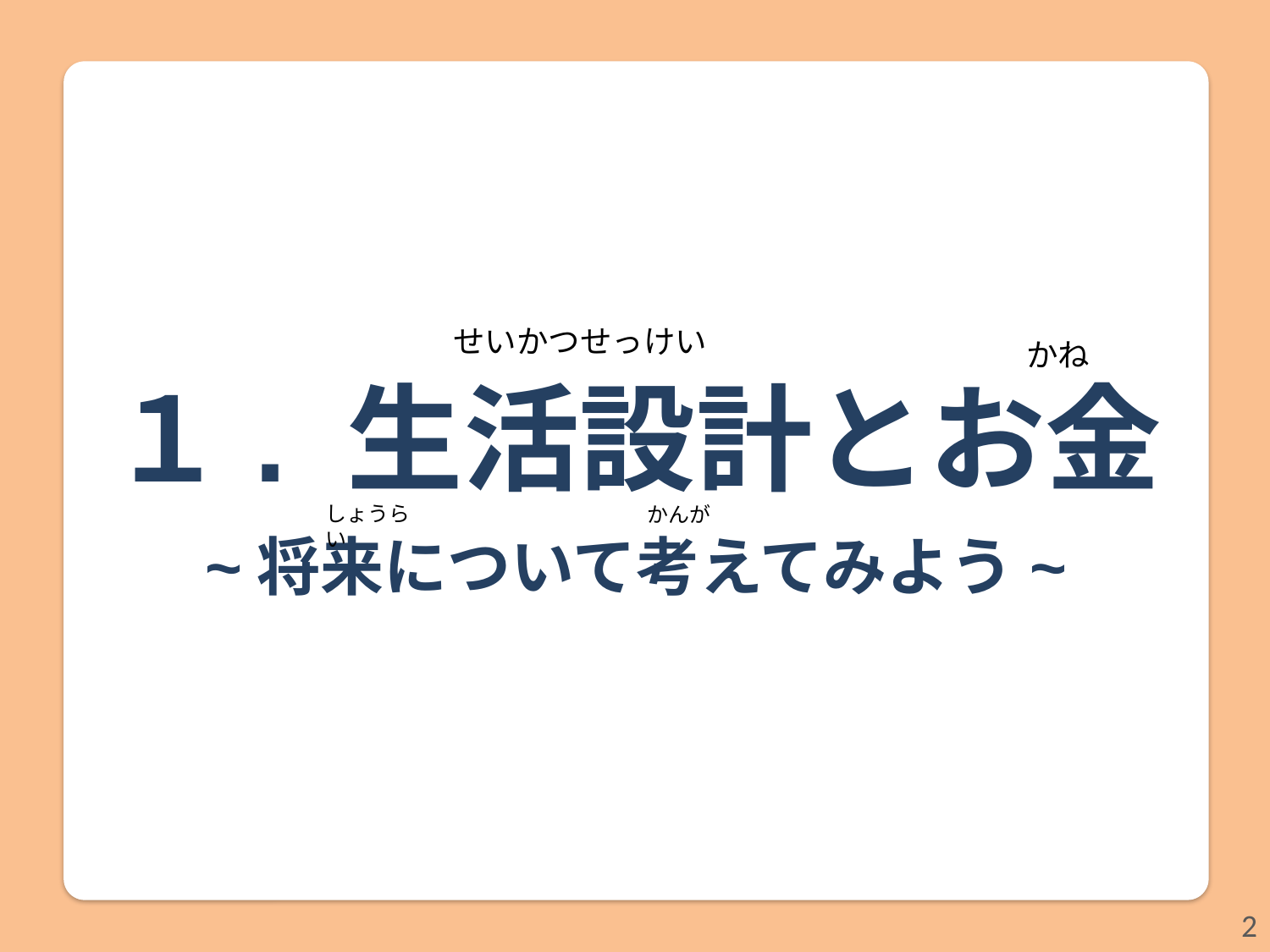

せいかつせっけい
かね
１. 生活設計とお金
~将来について考えてみよう~
しょうらい
かんが
2